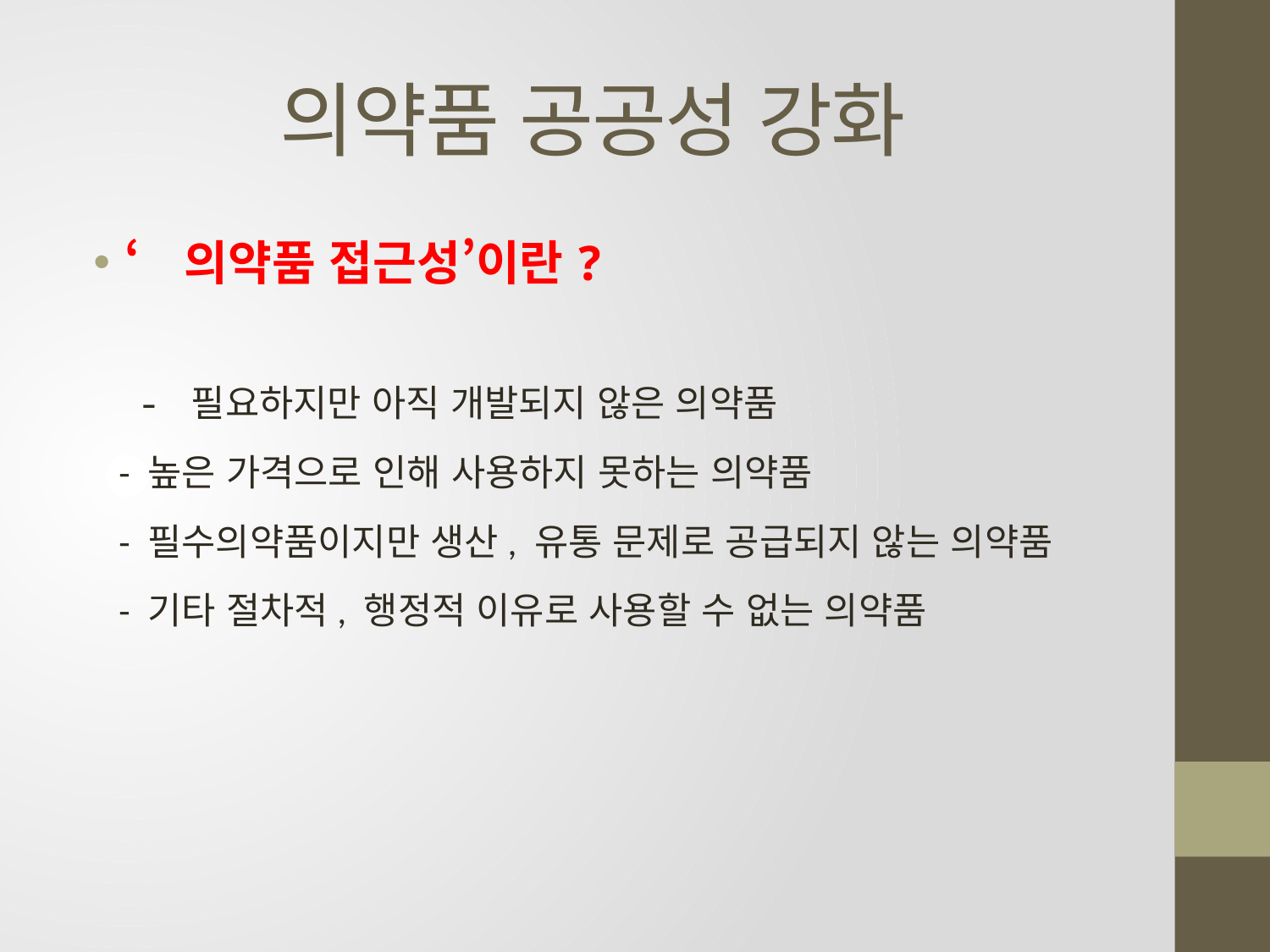

# 의약품 공공성 강화
‘의약품 접근성’이란?

  - 필요하지만 아직 개발되지 않은 의약품
   - 높은 가격으로 인해 사용하지 못하는 의약품
   - 필수의약품이지만 생산, 유통 문제로 공급되지 않는 의약품
   - 기타 절차적, 행정적 이유로 사용할 수 없는 의약품